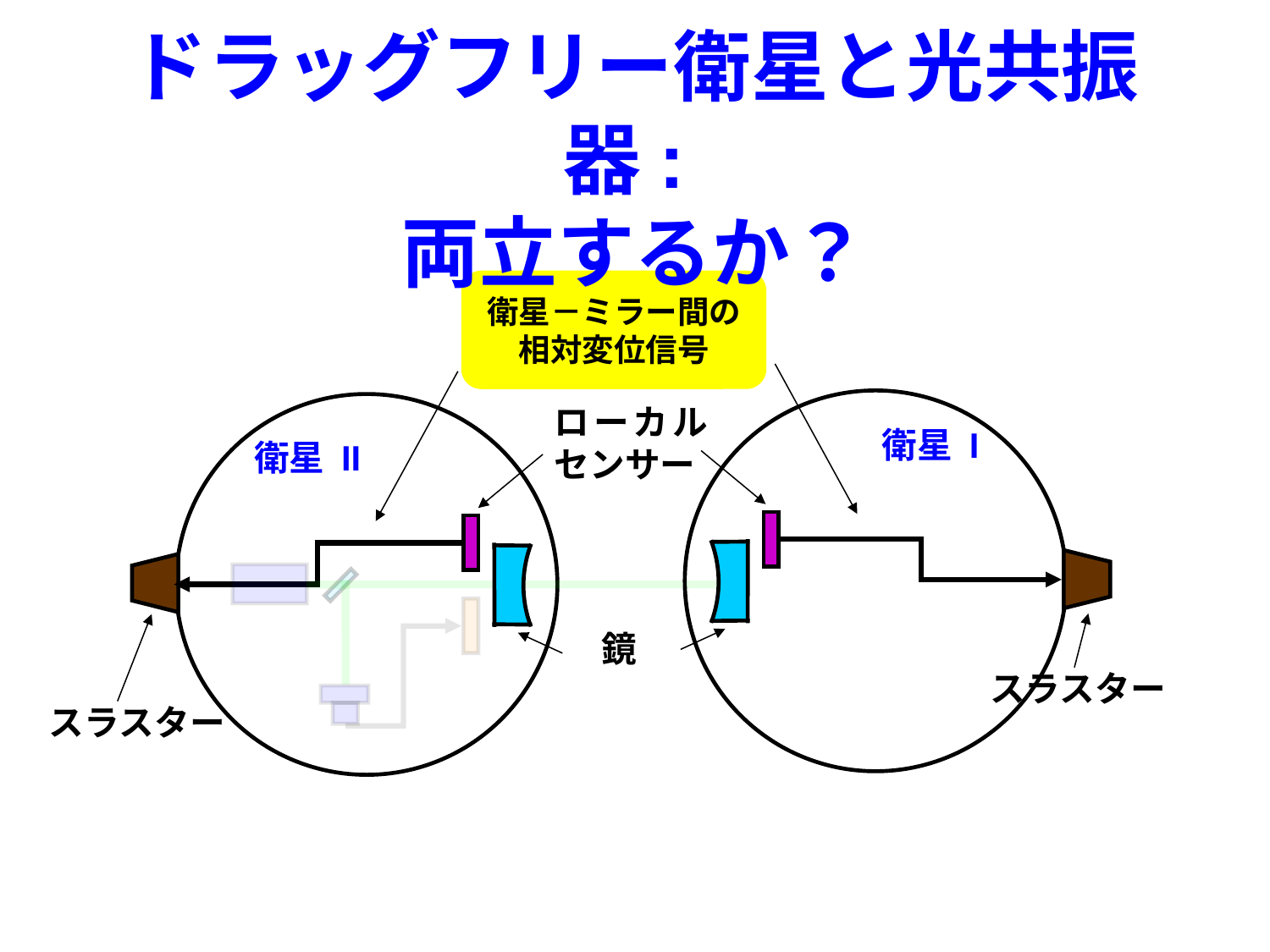

# ドラッグフリー衛星と光共振器: 両立するか？
衛星－ミラー間の相対変位信号

衛星 I

衛星 II

ローカルセンサー

鏡

スラスター
スラスター